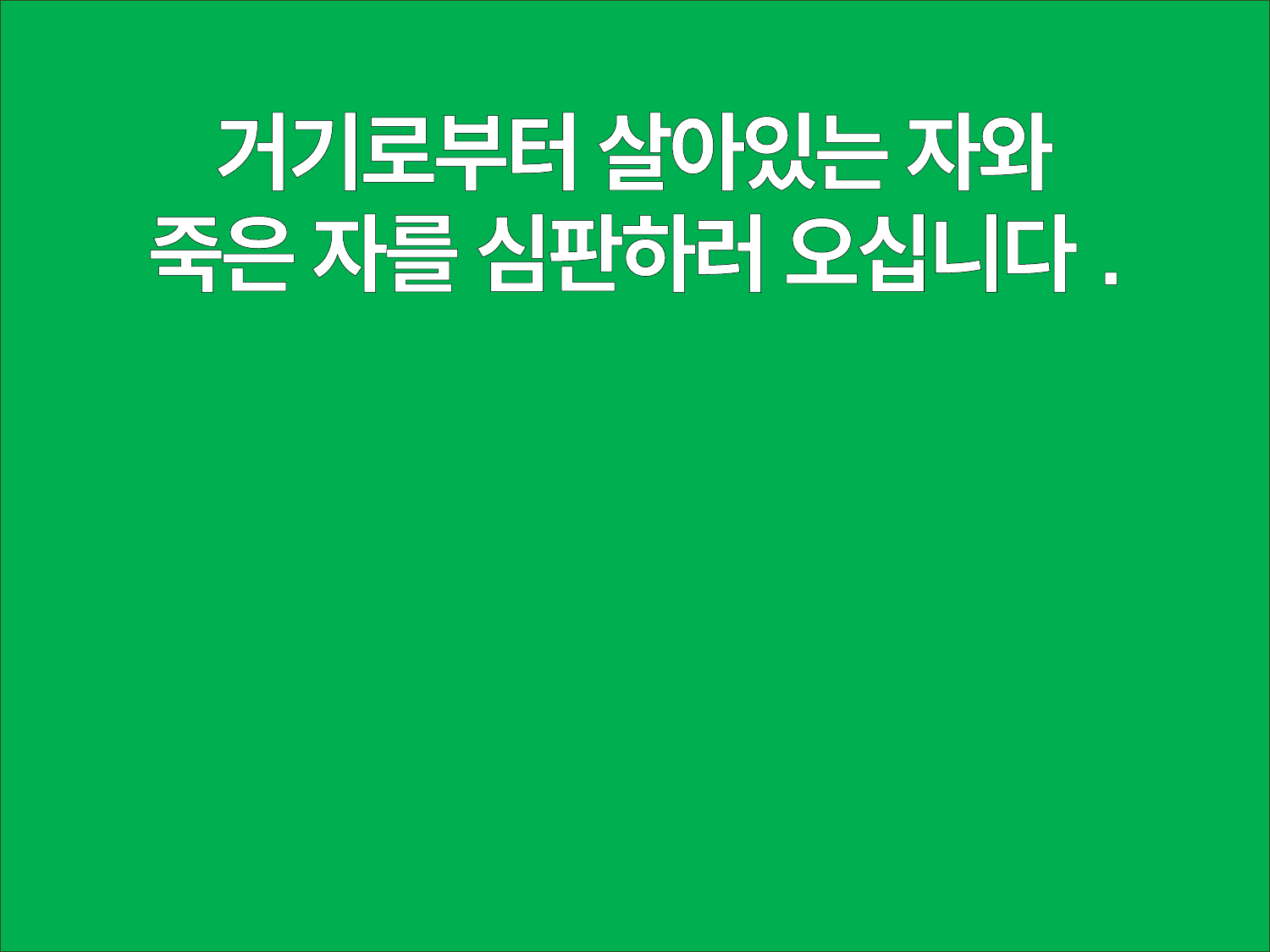

거기로부터 살아있는 자와
죽은 자를 심판하러 오십니다.